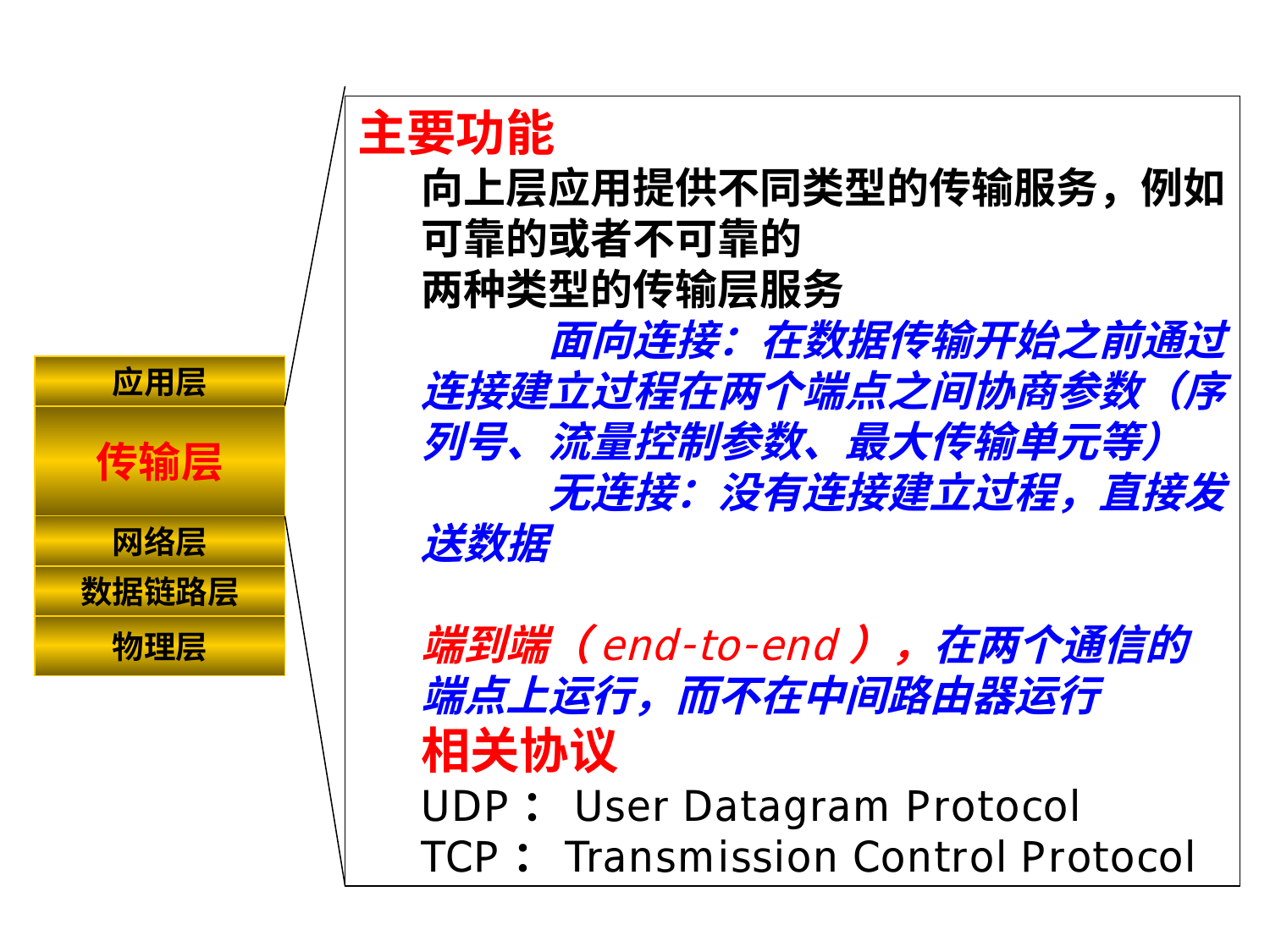

主要功能
向上层应用提供不同类型的传输服务，例如可靠的或者不可靠的
两种类型的传输层服务
	面向连接：在数据传输开始之前通过连接建立过程在两个端点之间协商参数（序列号、流量控制参数、最大传输单元等）
	无连接：没有连接建立过程，直接发送数据

端到端（end-to-end），在两个通信的端点上运行，而不在中间路由器运行
相关协议
UDP：User Datagram Protocol
TCP：Transmission Control Protocol
应用层
传输层
网络层

数据链路层
物理层